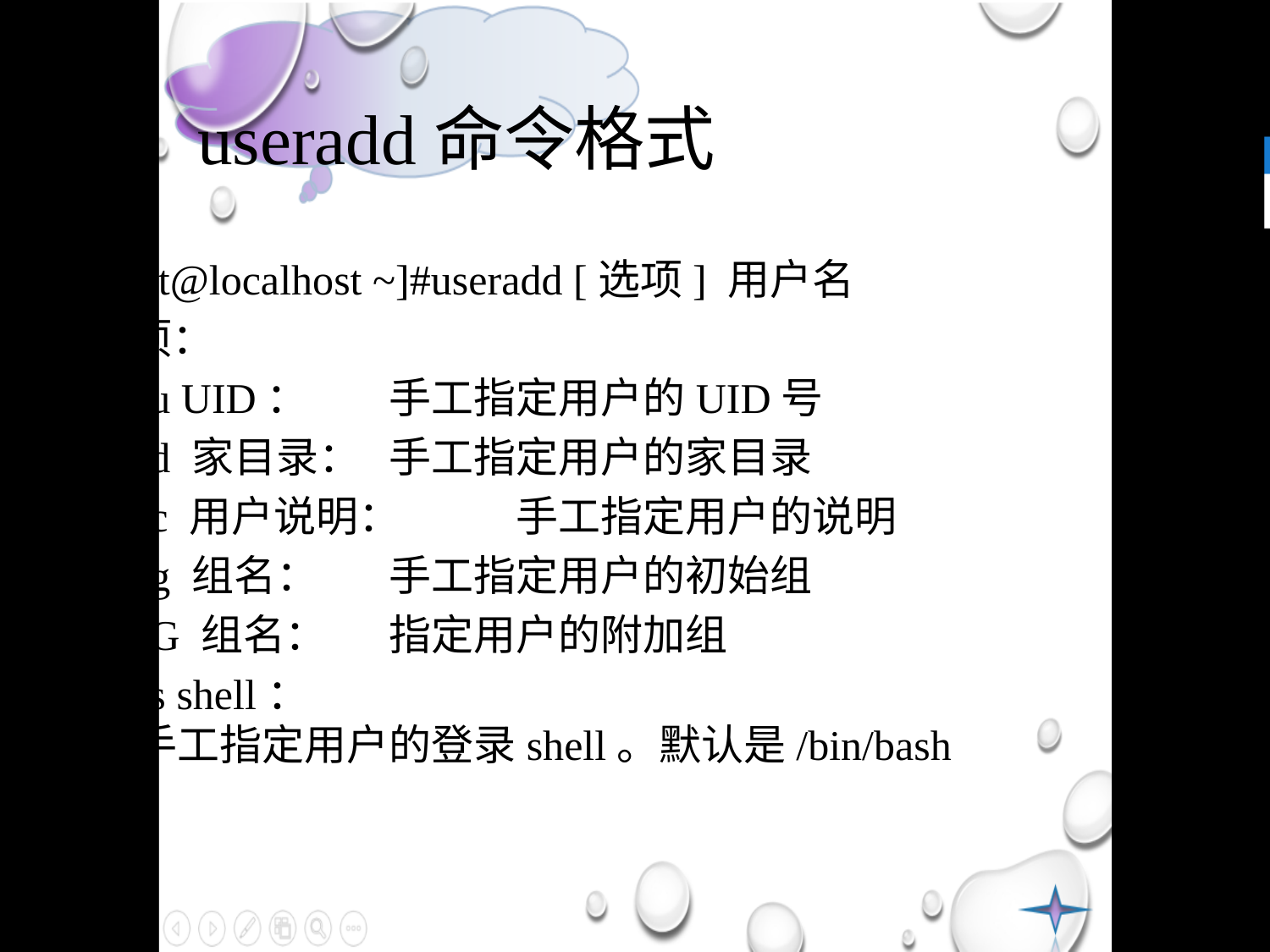

# 1、useradd命令格式
[root@localhost ~]#useradd [选项] 用户名
选项：
	-u UID：	手工指定用户的UID号
	-d 家目录：	手工指定用户的家目录
	-c 用户说明：	手工指定用户的说明
	-g 组名：	手工指定用户的初始组
	-G 组名：	指定用户的附加组
	-s shell：	手工指定用户的登录shell。默认是/bin/bash